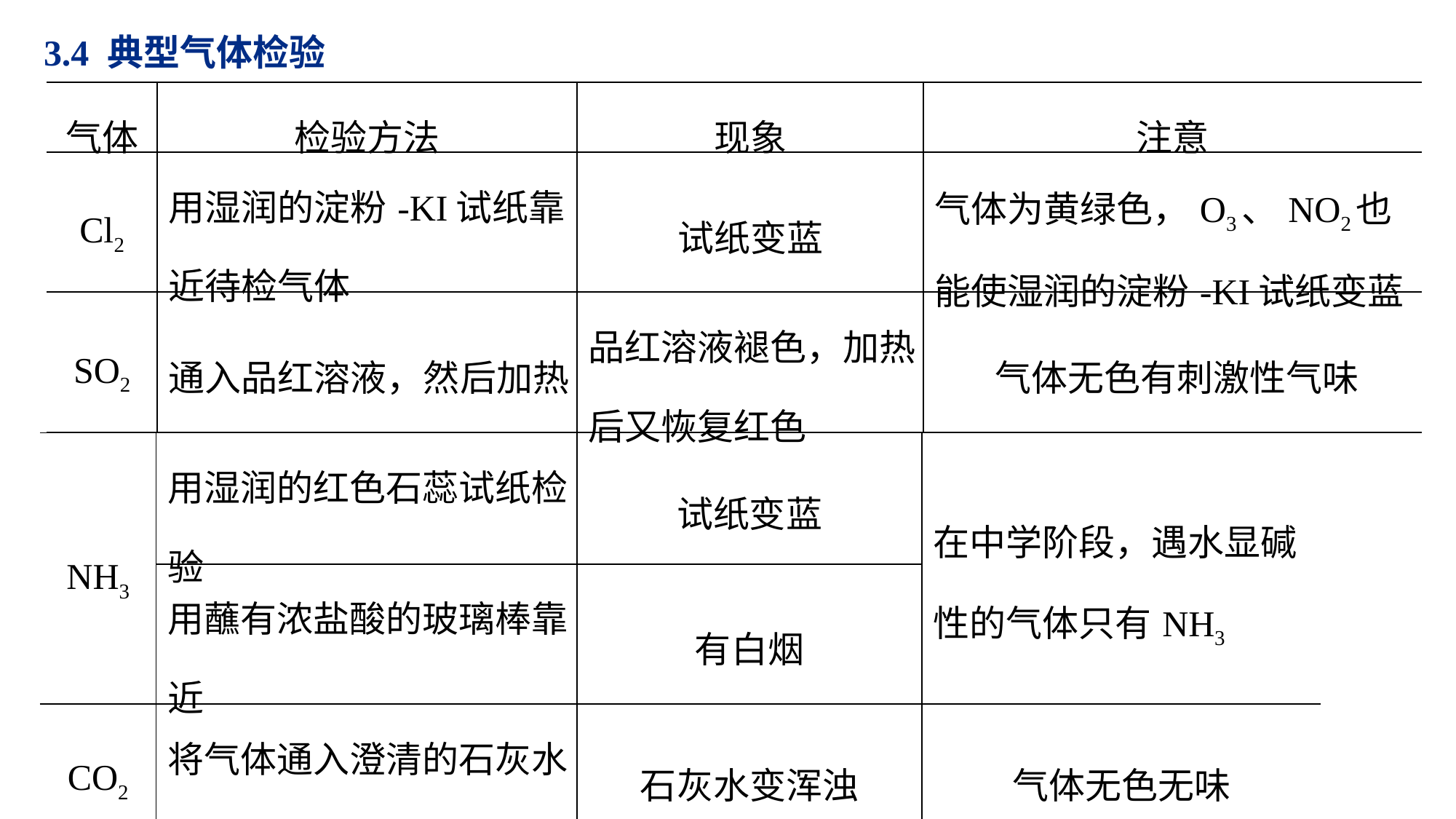

3.4 典型气体检验
| 气体 | 检验方法 | 现象 | 注意 |
| --- | --- | --- | --- |
| Cl2 | 用湿润的淀粉-KI试纸靠近待检气体 | 试纸变蓝 | 气体为黄绿色，O3、NO2也能使湿润的淀粉-KI试纸变蓝 |
| SO2 | 通入品红溶液，然后加热 | 品红溶液褪色，加热后又恢复红色 | 气体无色有刺激性气味 |
| NH3 | 用湿润的红色石蕊试纸检验 | 试纸变蓝 | 在中学阶段，遇水显碱性的气体只有NH3 |
| --- | --- | --- | --- |
|  | 用蘸有浓盐酸的玻璃棒靠近 | 有白烟 |  |
| CO2 | 将气体通入澄清的石灰水中 | 石灰水变浑浊 | 气体无色无味 |